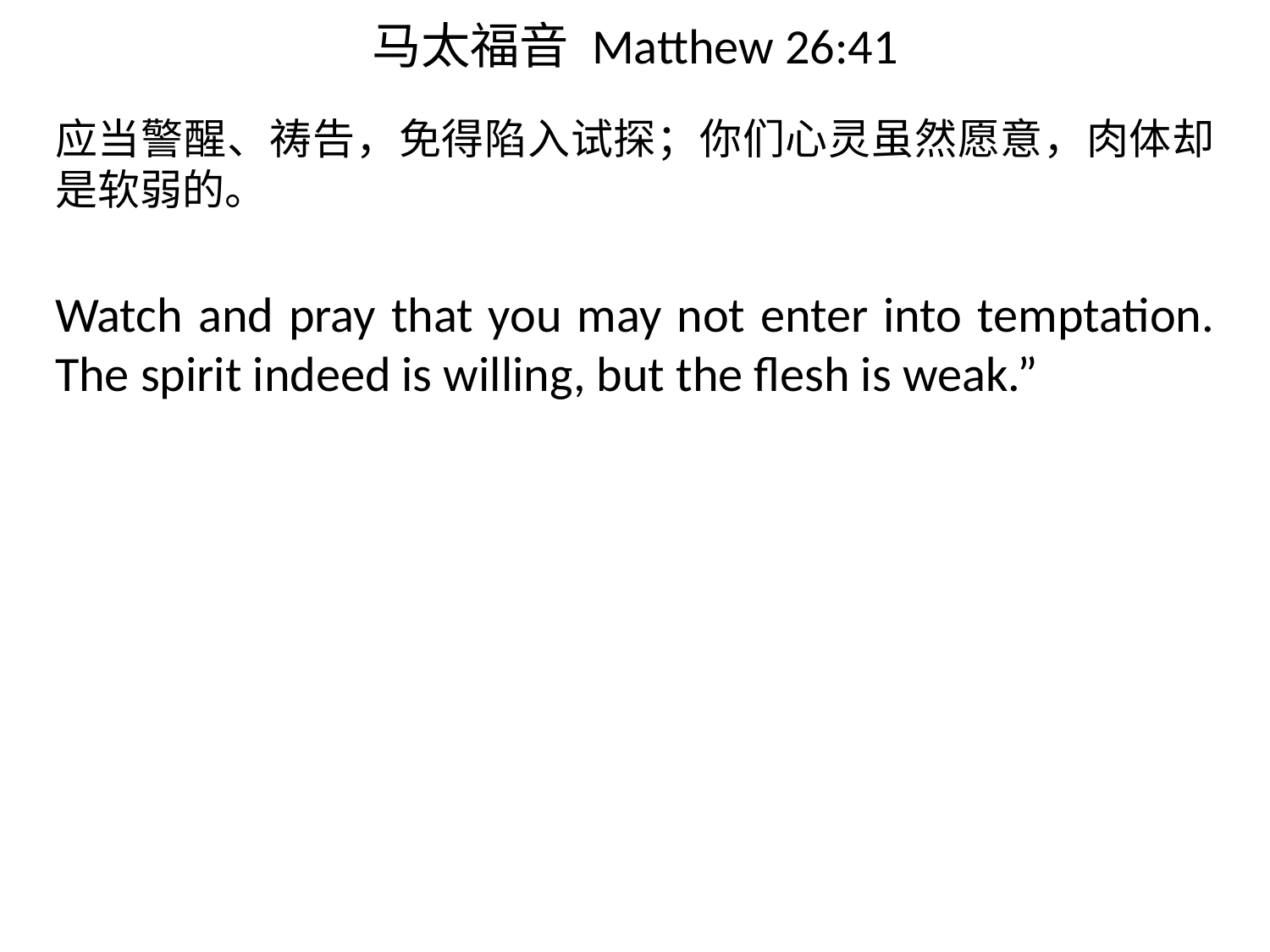

# 马太福音 Matthew 26:41
应当警醒、祷告，免得陷入试探；你们心灵虽然愿意，肉体却是软弱的。

Watch and pray that you may not enter into temptation. The spirit indeed is willing, but the flesh is weak.”